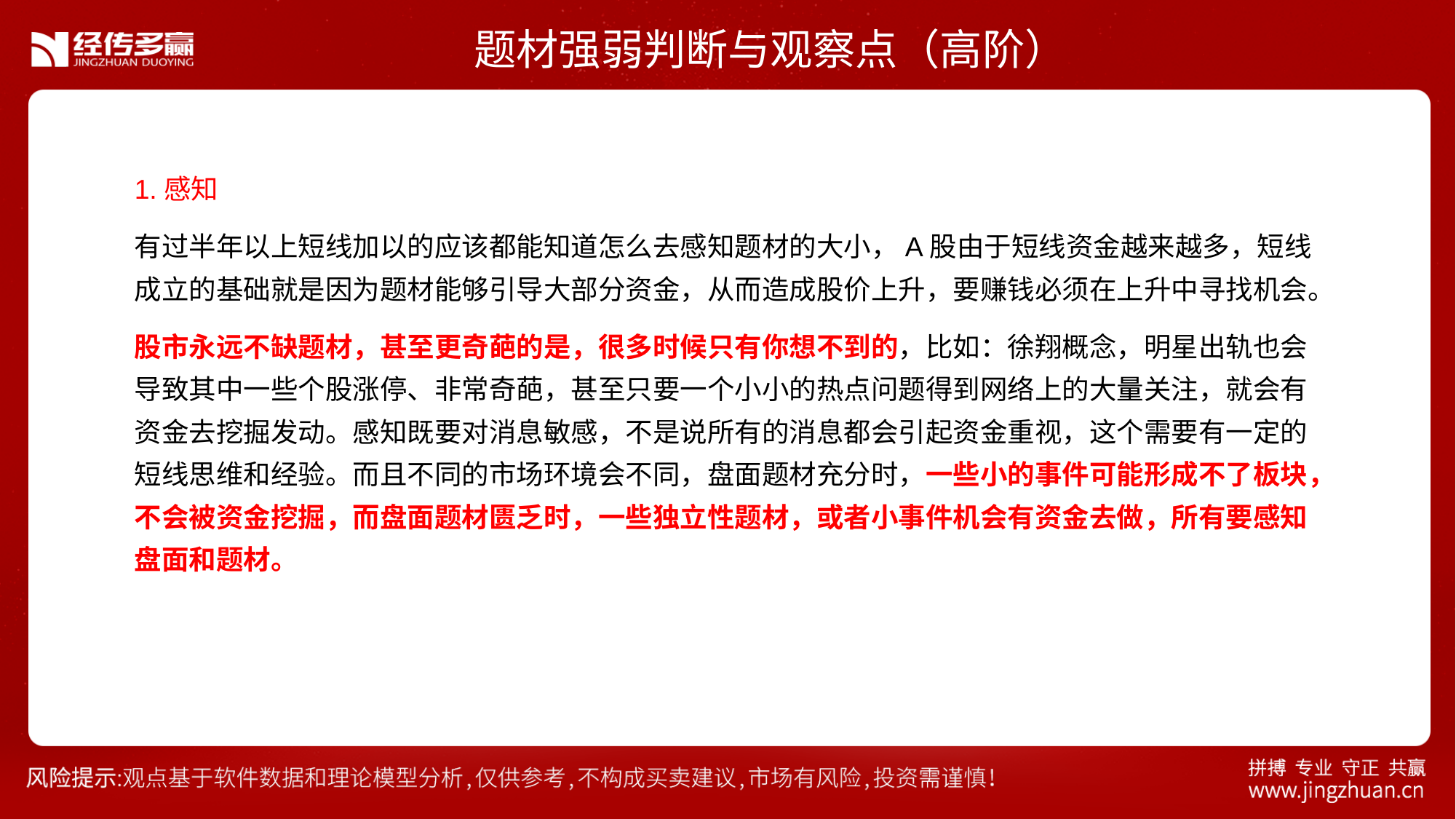

题材强弱判断与观察点（高阶）
1.感知
有过半年以上短线加以的应该都能知道怎么去感知题材的大小，A股由于短线资金越来越多，短线成立的基础就是因为题材能够引导大部分资金，从而造成股价上升，要赚钱必须在上升中寻找机会。
股市永远不缺题材，甚至更奇葩的是，很多时候只有你想不到的，比如：徐翔概念，明星出轨也会导致其中一些个股涨停、非常奇葩，甚至只要一个小小的热点问题得到网络上的大量关注，就会有资金去挖掘发动。感知既要对消息敏感，不是说所有的消息都会引起资金重视，这个需要有一定的短线思维和经验。而且不同的市场环境会不同，盘面题材充分时，一些小的事件可能形成不了板块，不会被资金挖掘，而盘面题材匮乏时，一些独立性题材，或者小事件机会有资金去做，所有要感知盘面和题材。